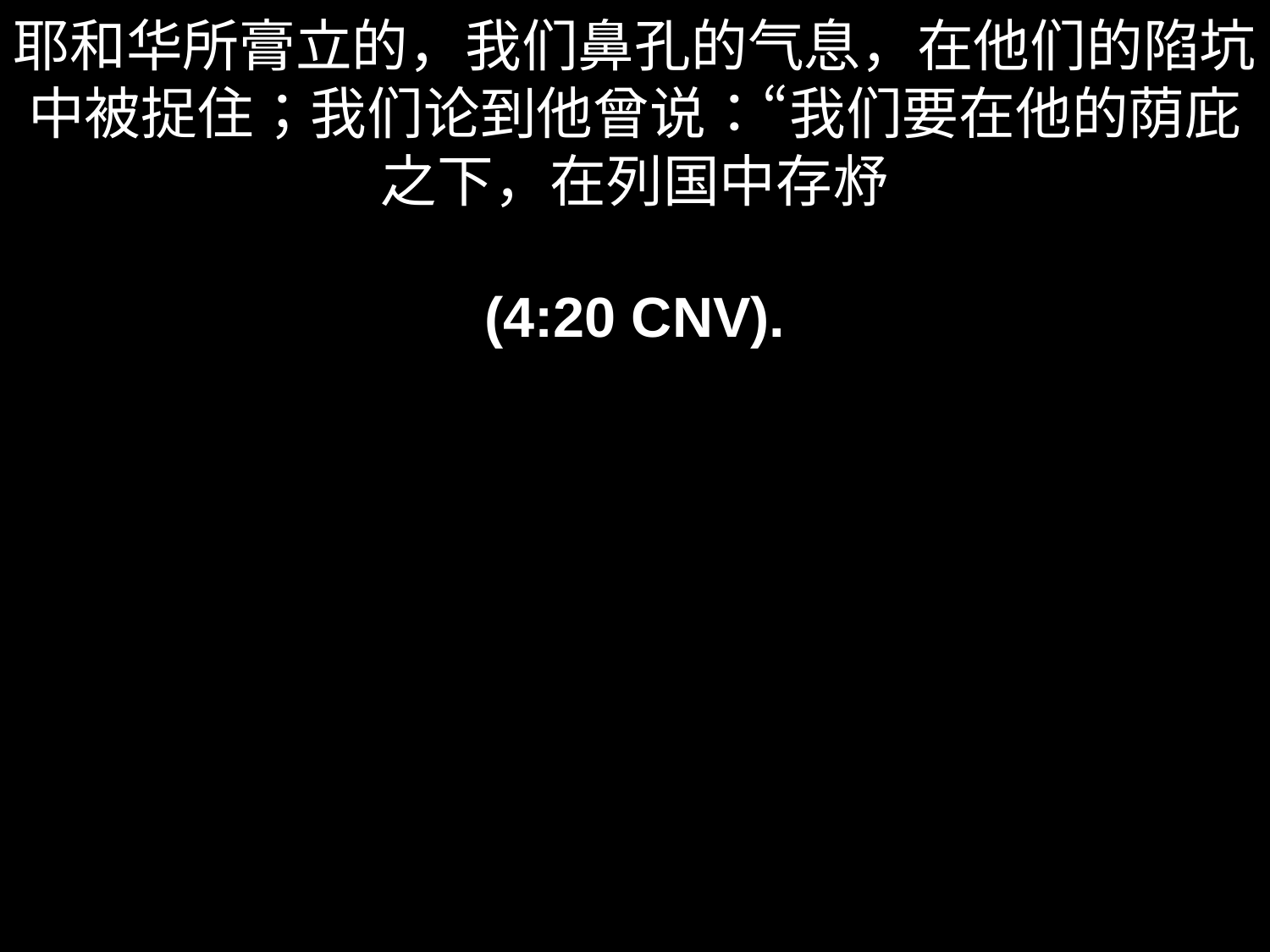

# 耶和华所膏立的，我们鼻孔的气息，在他们的陷坑中被捉住；我们论到他曾说：“我们要在他的荫庇之下，在列国中存沀 (4:20 CNV).